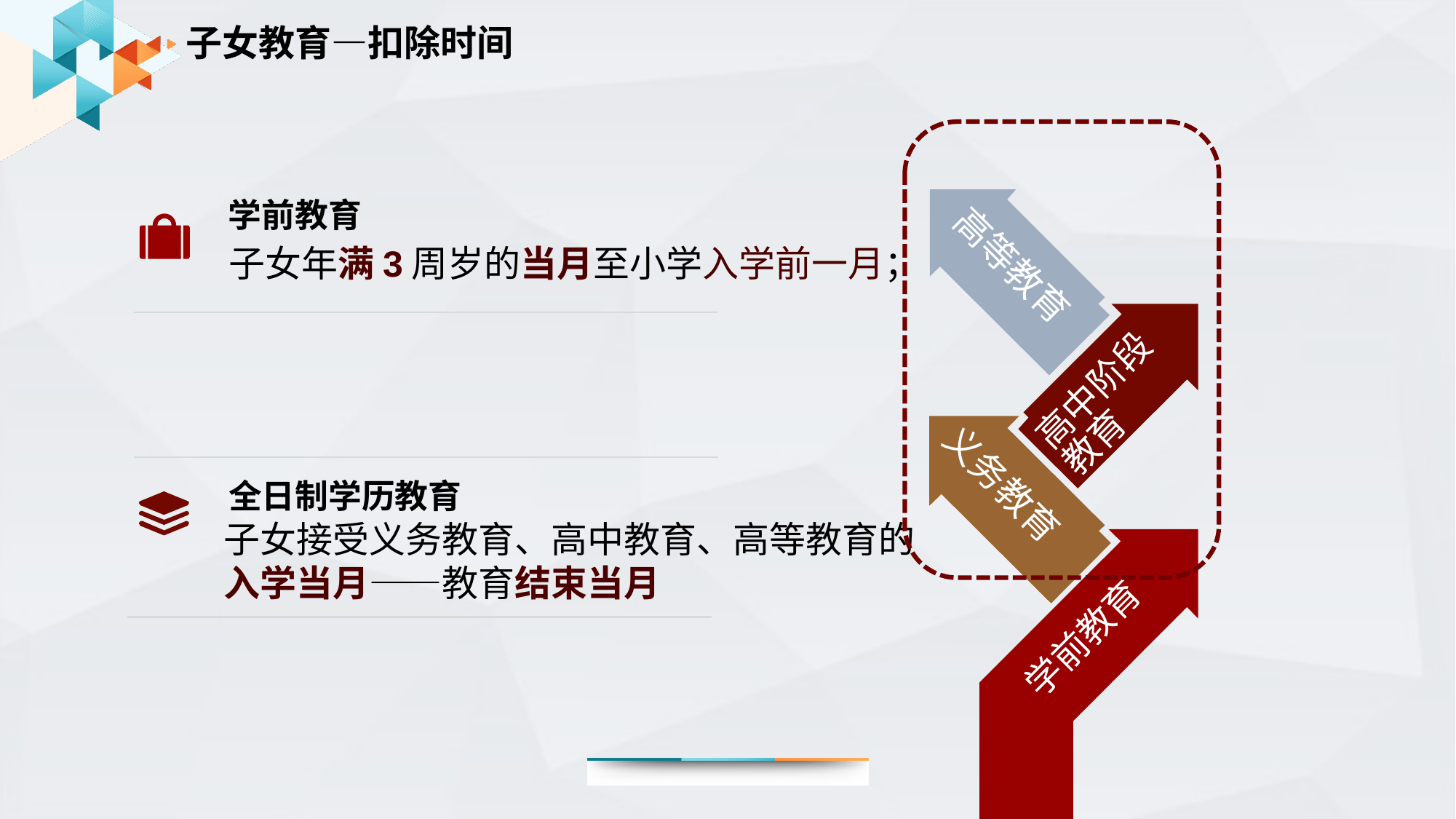

子女教育—扣除时间

高等教育
学前教育

子女年满3周岁的当月至小学入学前一月；

高中阶段教育

义务教育
全日制学历教育

子女接受义务教育、高中教育、高等教育的入学当月——教育结束当月

学前教育